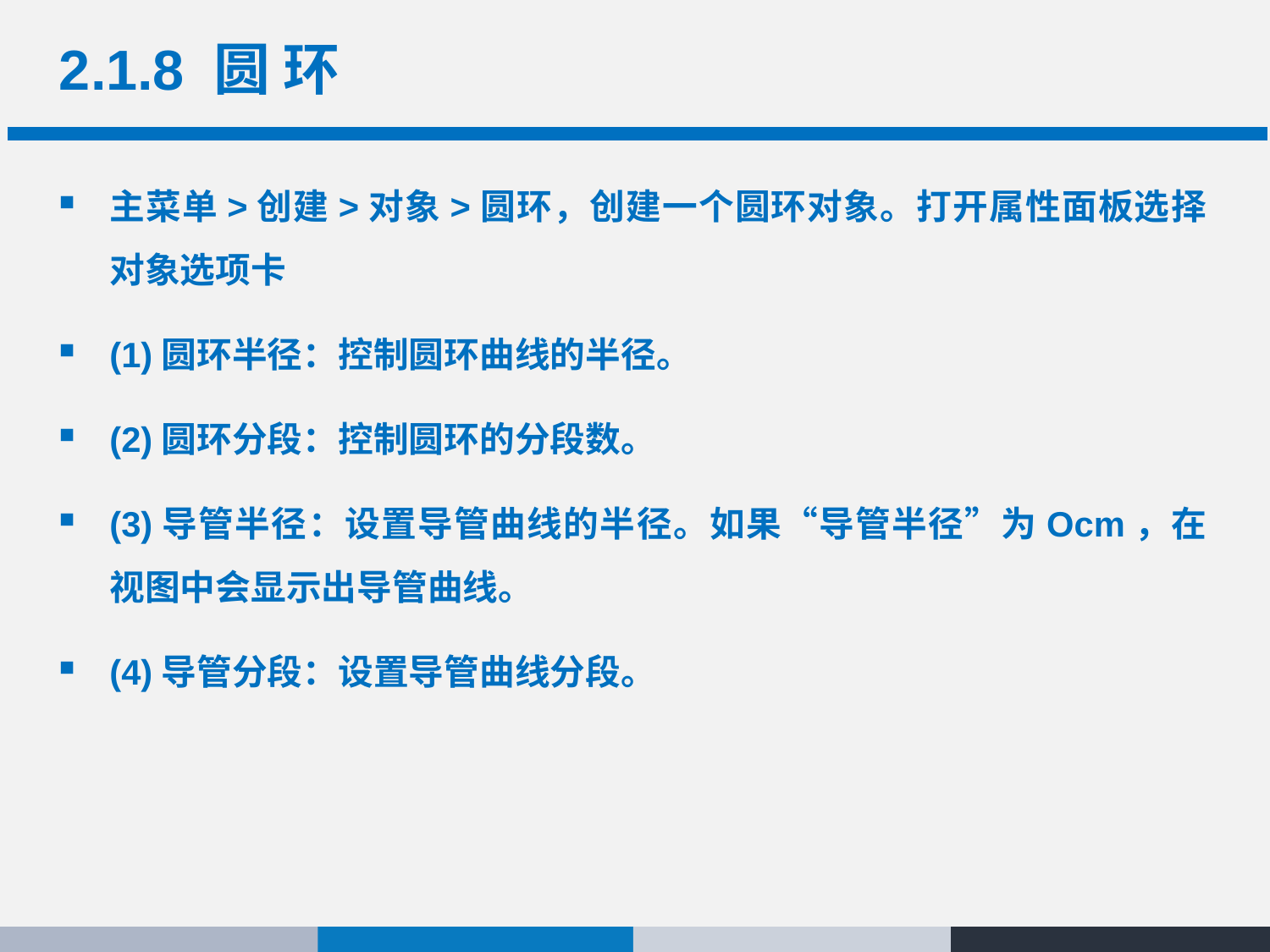

# 2.1.8 圆 环
主菜单>创建>对象>圆环，创建一个圆环对象。打开属性面板选择对象选项卡
(1)圆环半径：控制圆环曲线的半径。
(2)圆环分段：控制圆环的分段数。
(3)导管半径：设置导管曲线的半径。如果“导管半径”为Ocm，在视图中会显示出导管曲线。
(4)导管分段：设置导管曲线分段。